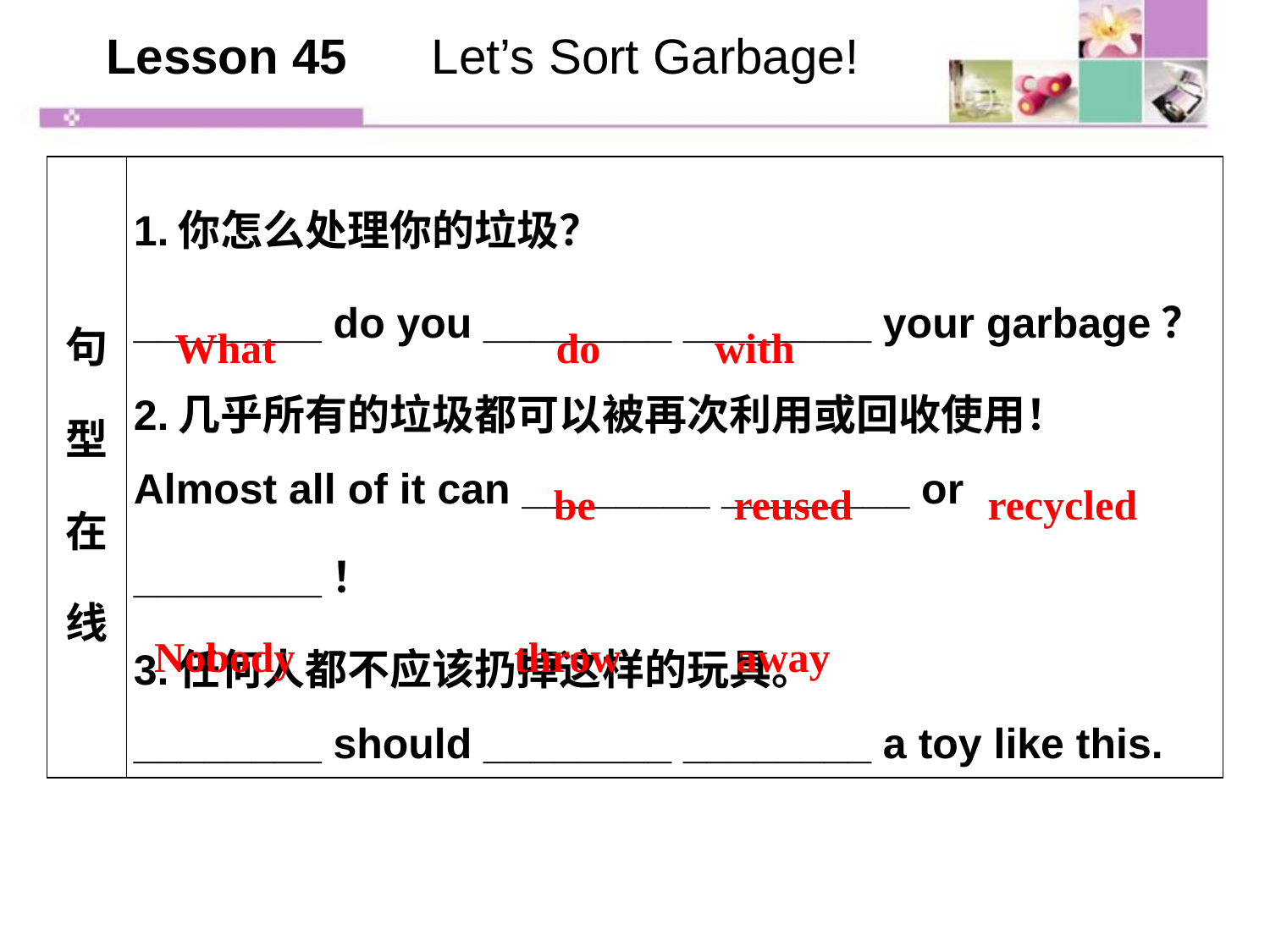

Lesson 45　 Let’s Sort Garbage!
| 句型在线 | 1.你怎么处理你的垃圾？ \_\_\_\_\_\_\_\_ do you \_\_\_\_\_\_\_\_ \_\_\_\_\_\_\_\_ your garbage？ 2.几乎所有的垃圾都可以被再次利用或回收使用！ Almost all of it can \_\_\_\_\_\_\_\_ \_\_\_\_\_\_\_\_ or \_\_\_\_\_\_\_\_！ 3.任何人都不应该扔掉这样的玩具。 \_\_\_\_\_\_\_\_ should \_\_\_\_\_\_\_\_ \_\_\_\_\_\_\_\_ a toy like this. |
| --- | --- |
What			do 	   with
be 	     reused	     recycled
Nobody	          throw  	       away